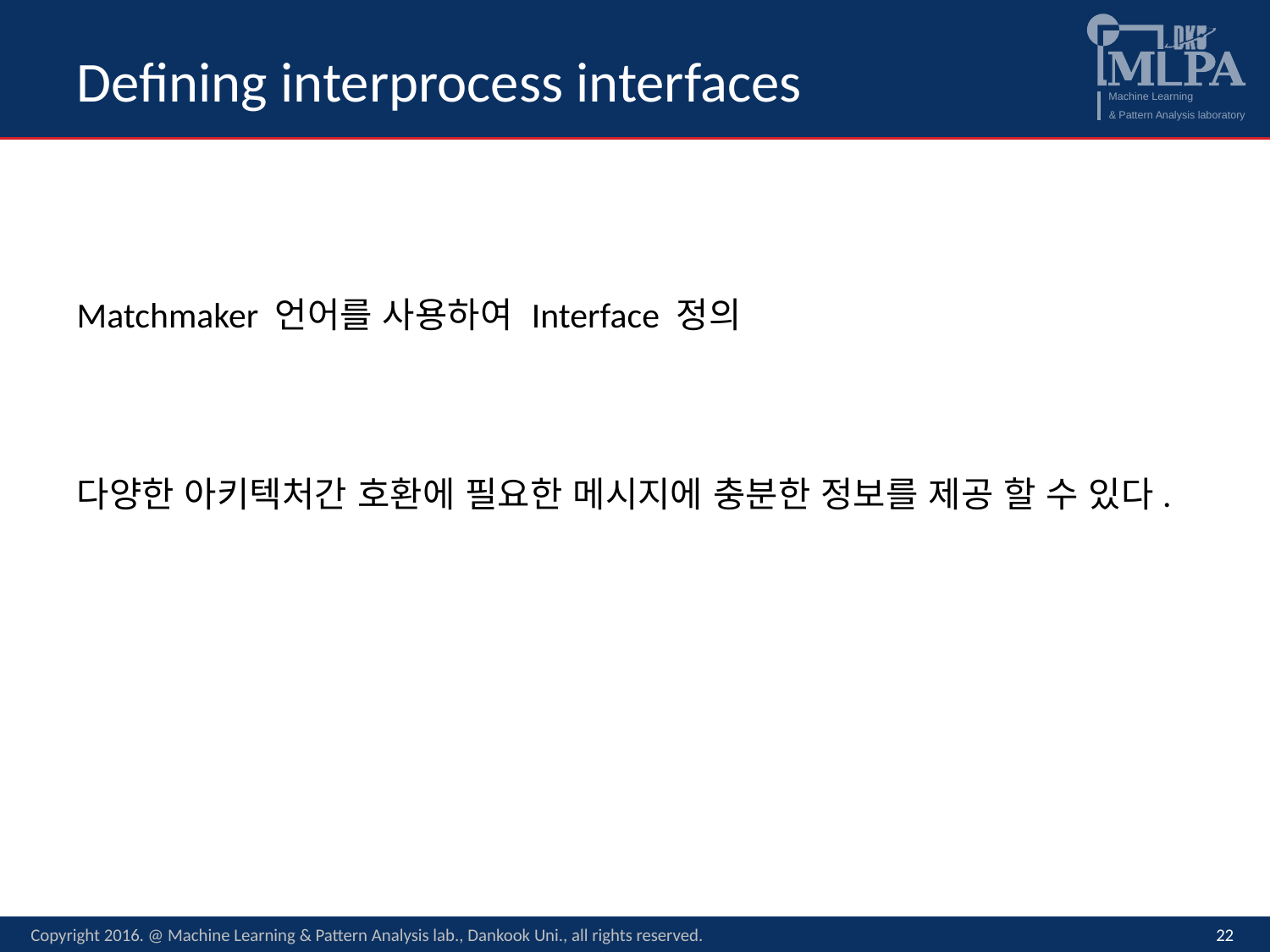

# Defining interprocess interfaces

Matchmaker 언어를 사용하여 Interface 정의

다양한 아키텍처간 호환에 필요한 메시지에 충분한 정보를 제공 할 수 있다.
Copyright 2016. @ Machine Learning & Pattern Analysis lab., Dankook Uni., all rights reserved.
22